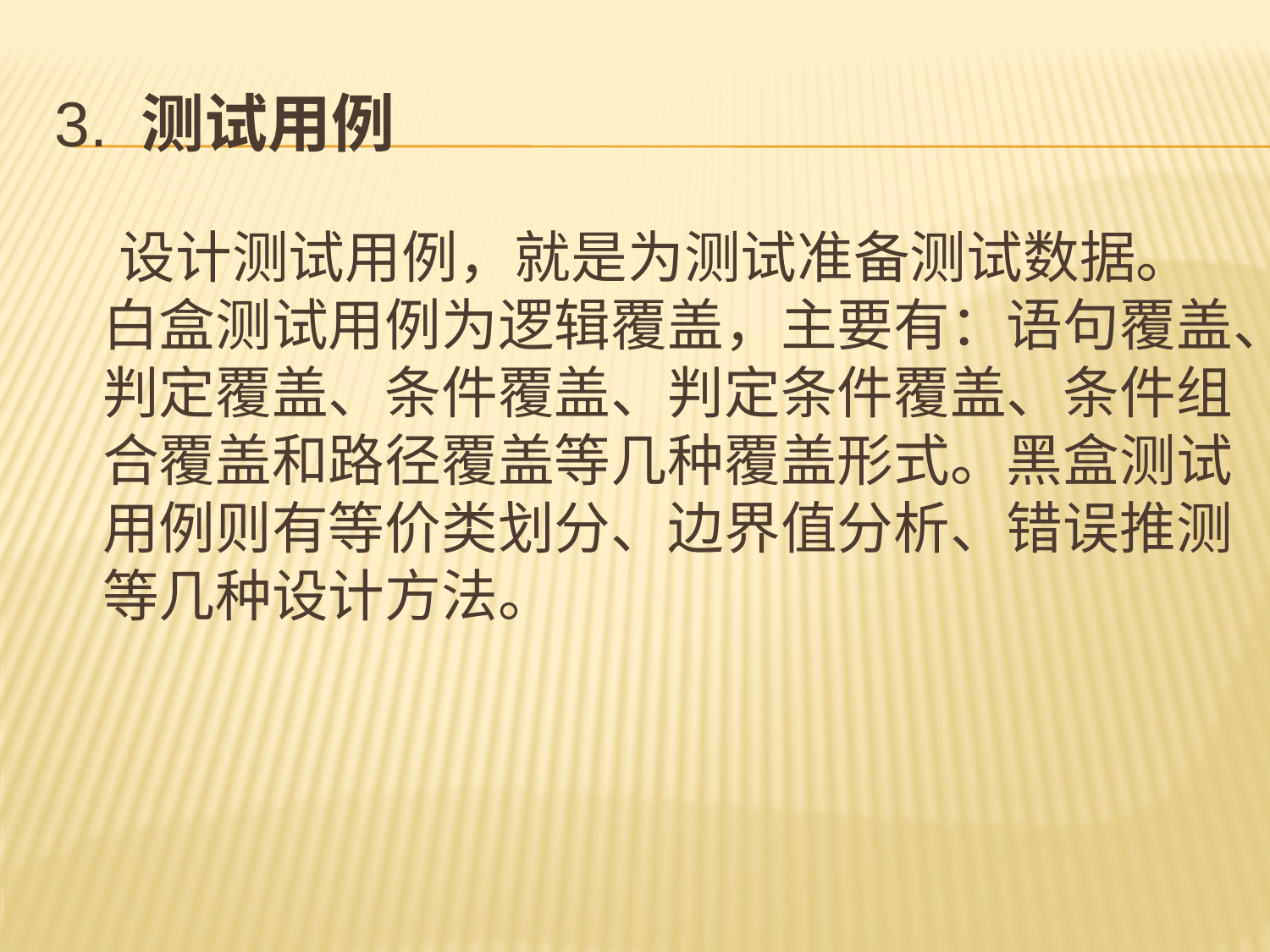

# 3. 测试用例
    设计测试用例，就是为测试准备测试数据。白盒测试用例为逻辑覆盖，主要有：语句覆盖、判定覆盖、条件覆盖、判定条件覆盖、条件组合覆盖和路径覆盖等几种覆盖形式。黑盒测试用例则有等价类划分、边界值分析、错误推测等几种设计方法。